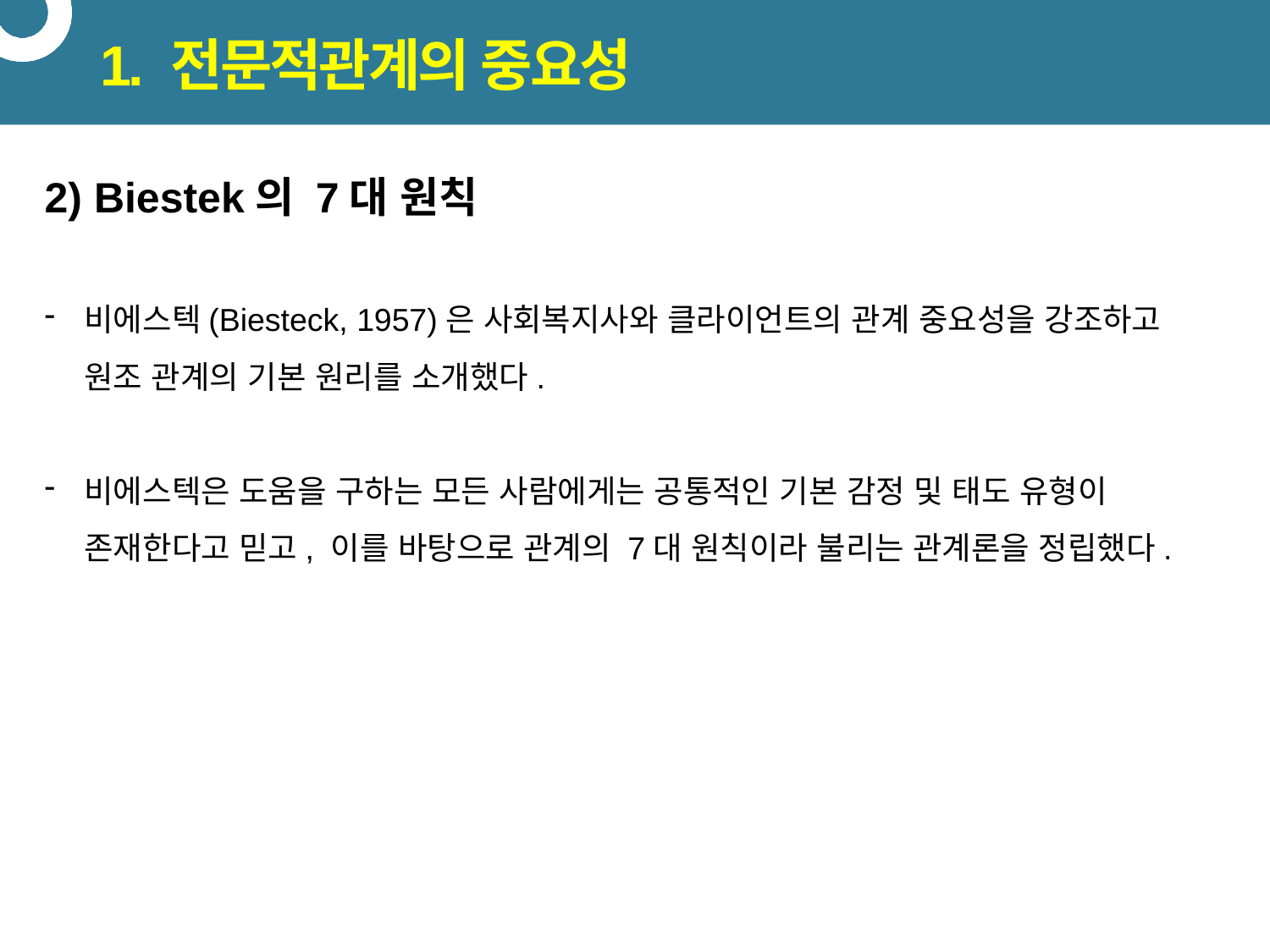

# 1. 전문적관계의 중요성
2) Biestek의 7대 원칙

비에스텍(Biesteck, 1957)은 사회복지사와 클라이언트의 관계 중요성을 강조하고 원조 관계의 기본 원리를 소개했다.

비에스텍은 도움을 구하는 모든 사람에게는 공통적인 기본 감정 및 태도 유형이 존재한다고 믿고, 이를 바탕으로 관계의 7대 원칙이라 불리는 관계론을 정립했다.